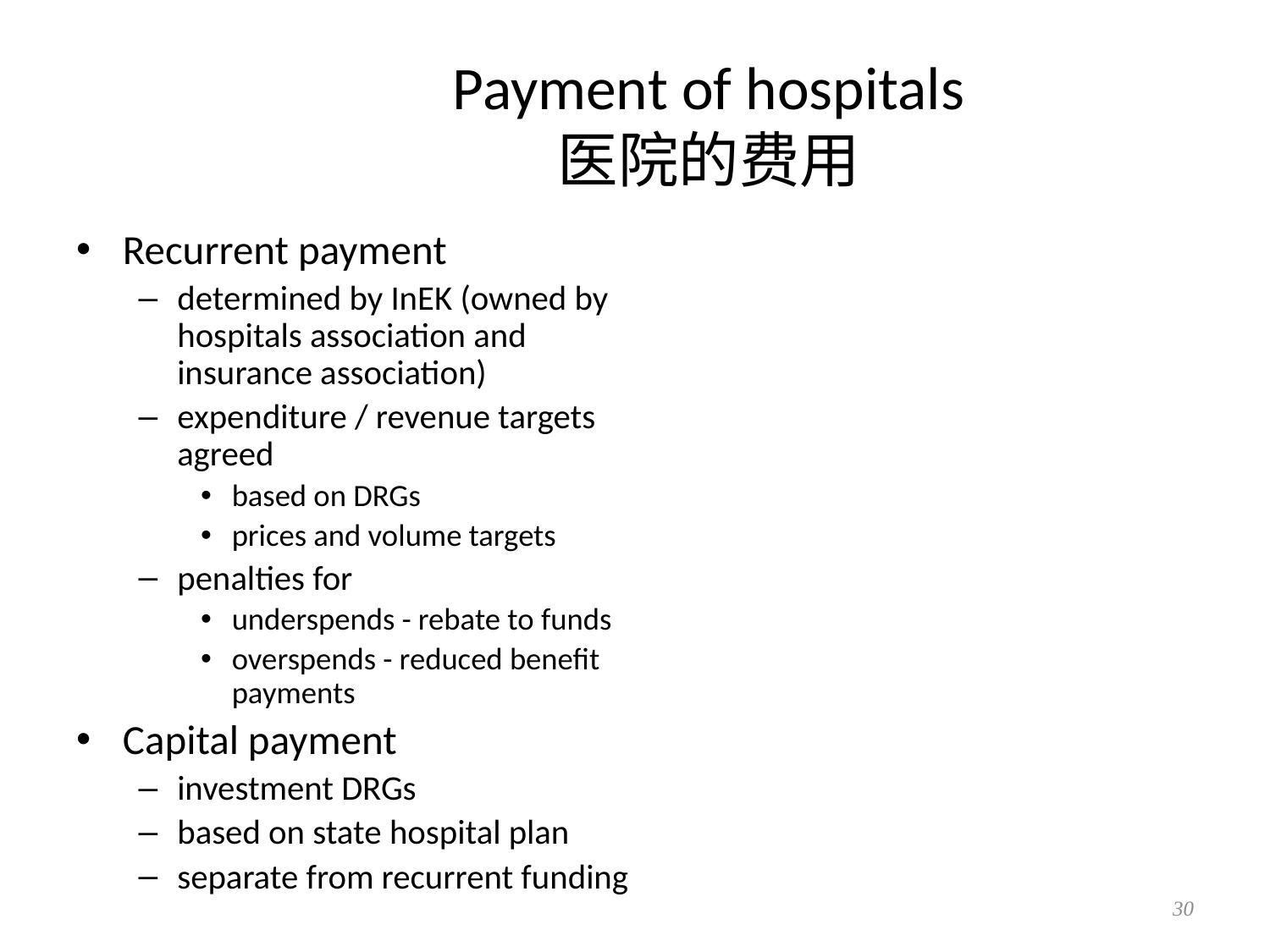

# Payment of hospitals 医院的费用
Recurrent payment
determined by InEK (owned by hospitals association and insurance association)
expenditure / revenue targets agreed
based on DRGs
prices and volume targets
penalties for
underspends - rebate to funds
overspends - reduced benefit payments
Capital payment
investment DRGs
based on state hospital plan
separate from recurrent funding

30